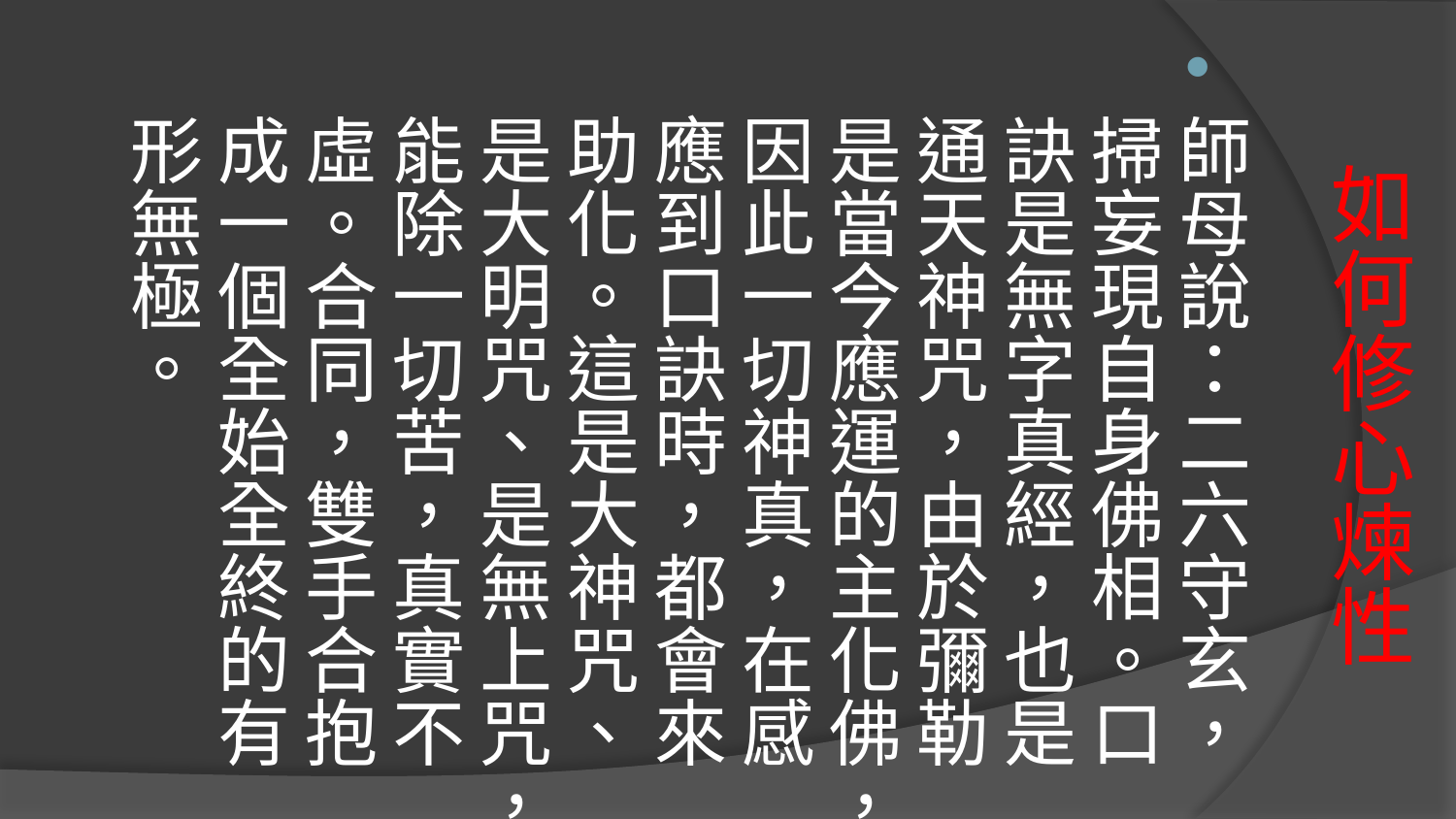

師母說：二六守玄，掃妄現自身佛相。口訣是無字真經，也是通天神咒，由於彌勒是當今應運的主化佛，因此一切神真，在感應到口訣時，都會來助化。這是大神咒、是大明咒、是無上咒，能除一切苦，真實不虛。合同，雙手合抱成一個全始全終的有形無極。

# 如何修心煉性